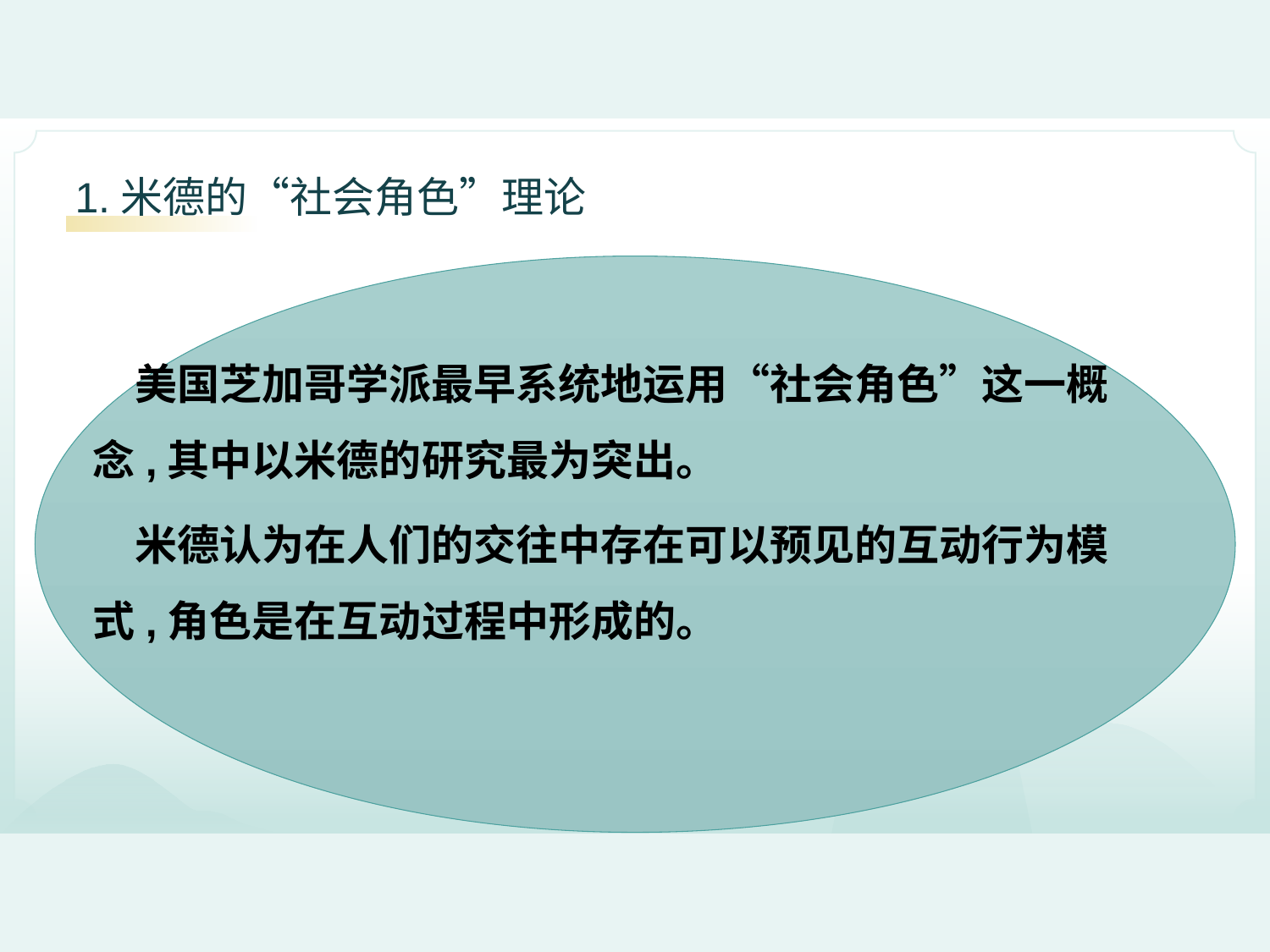

# 1.米德的“社会角色”理论

      美国芝加哥学派最早系统地运用“社会角色”这一概念,其中以米德的研究最为突出。
      米德认为在人们的交往中存在可以预见的互动行为模式,角色是在互动过程中形成的。